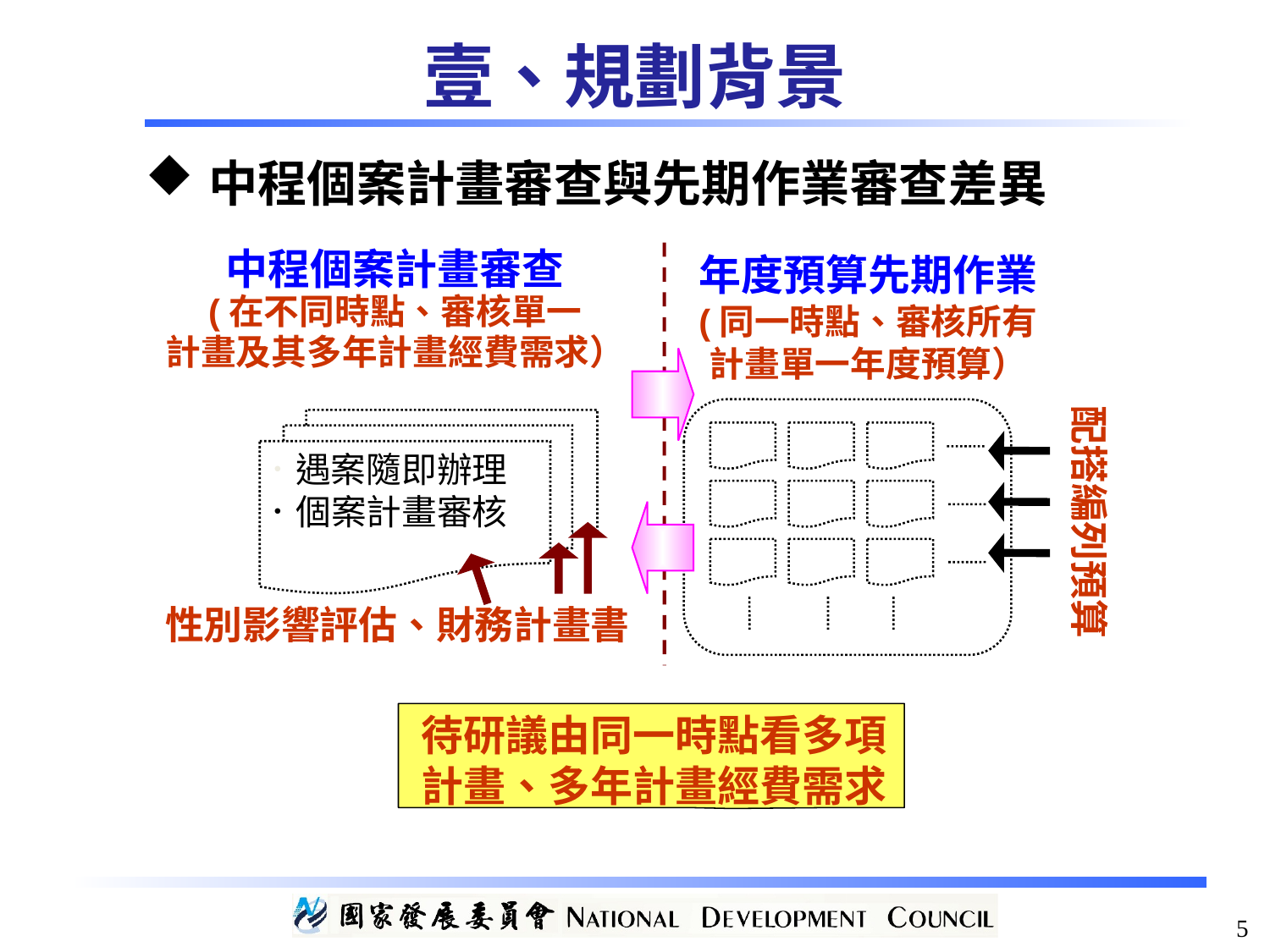

壹、規劃背景
中程個案計畫審查與先期作業審查差異

中程個案計畫審查
(在不同時點、審核單一
計畫及其多年計畫經費需求）
年度預算先期作業
(同一時點、審核所有
計畫單一年度預算）

配搭編列預算

．遇案隨即辦理
．個案計畫審核

性別影響評估、財務計畫書
待研議由同一時點看多項計畫、多年計畫經費需求

5